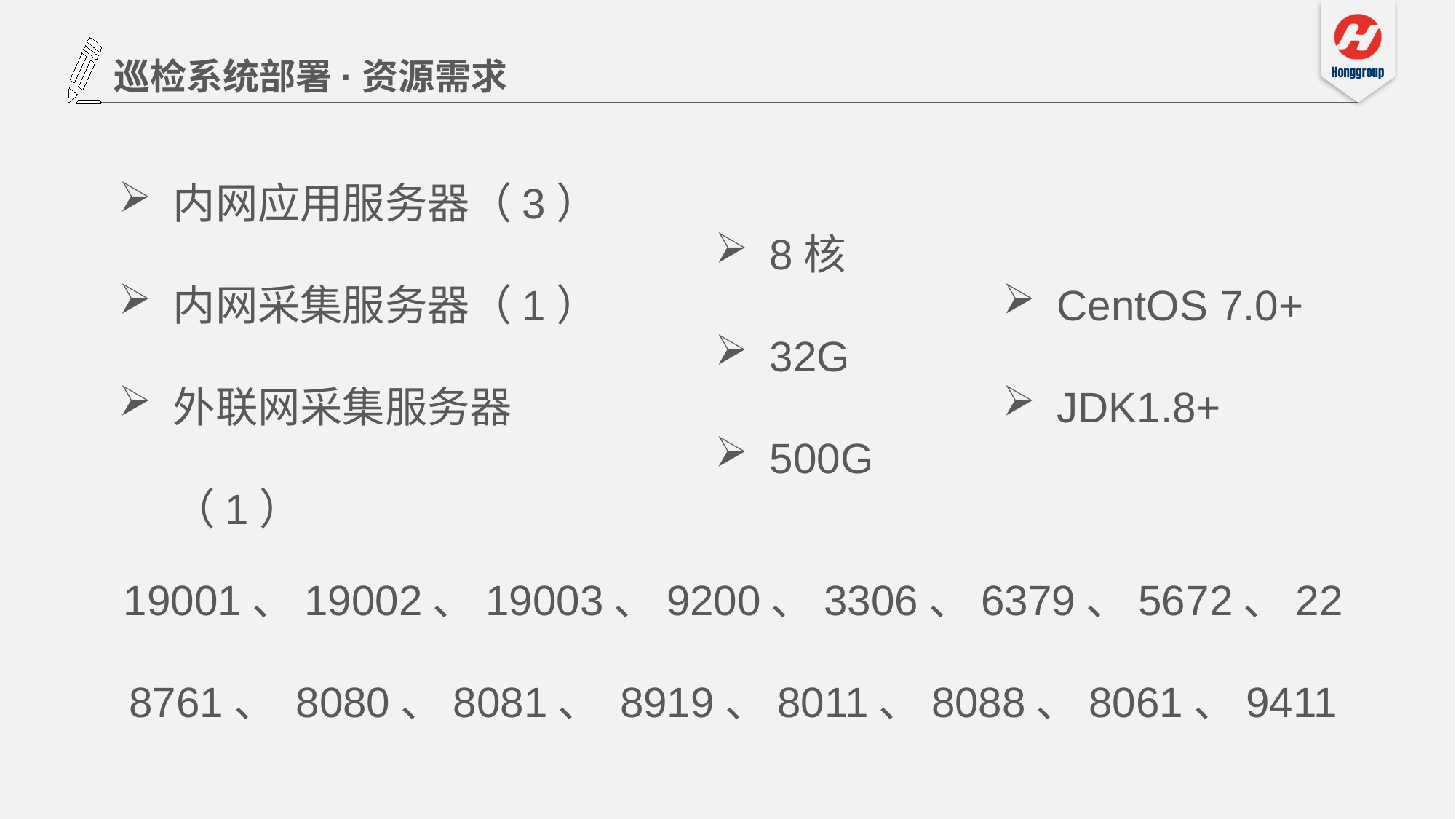

巡检系统部署·资源需求
内网应用服务器（3）
内网采集服务器（1）
外联网采集服务器（1）
8核
32G
500G
CentOS 7.0+
JDK1.8+
19001、19002、19003、9200、3306、6379、5672、22
8761、 8080、8081、 8919、8011、8088、8061、9411